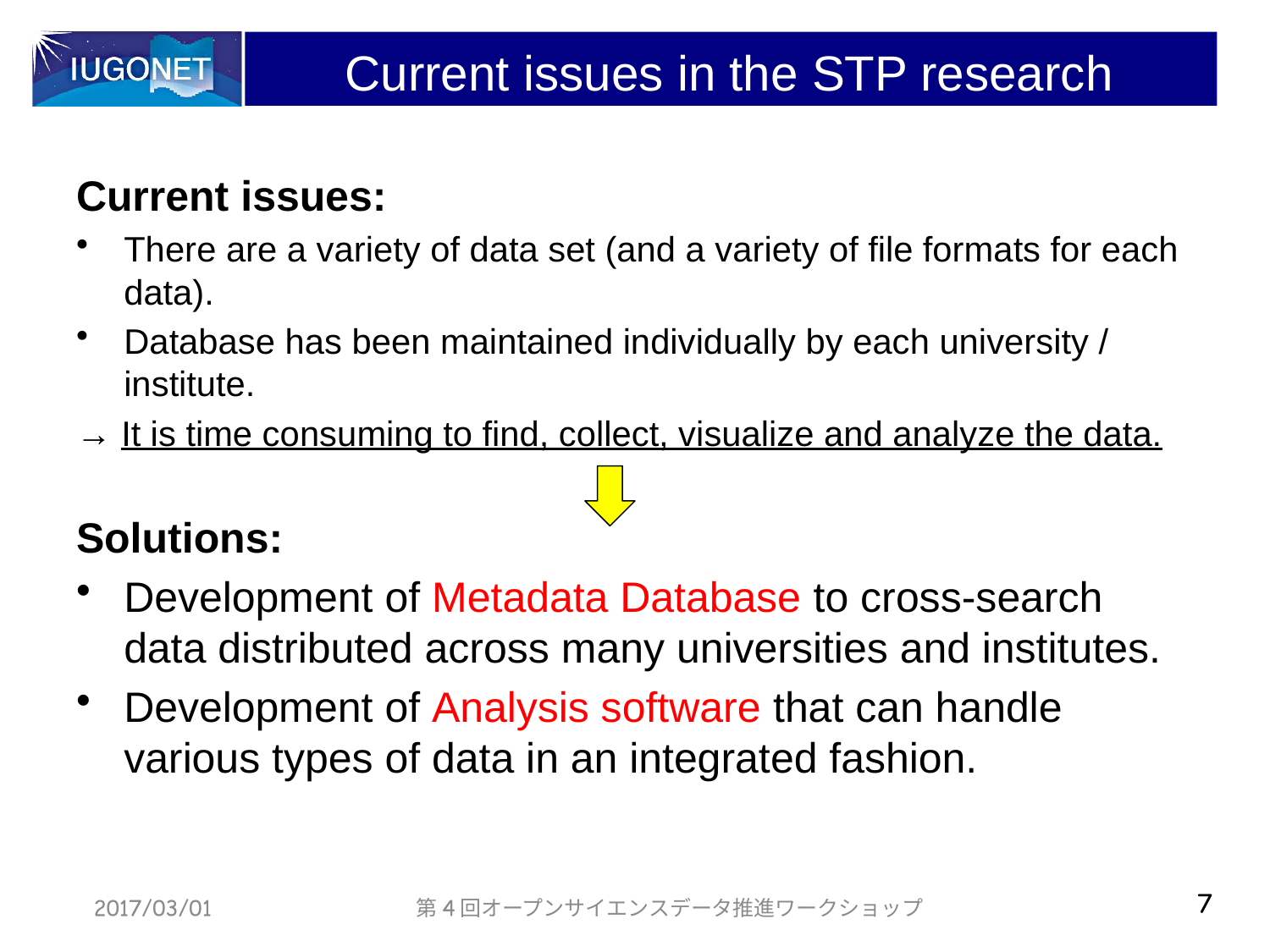

# Current issues in the STP research
Current issues:
There are a variety of data set (and a variety of file formats for each data).
Database has been maintained individually by each university /  institute.
→ It is time consuming to find, collect, visualize and analyze the data.

Solutions:
Development of Metadata Database to cross-search data distributed across many universities and institutes.
Development of Analysis software that can handle various types of data in an integrated fashion.

2017/03/01
第4回オープンサイエンスデータ推進ワークショップ
7